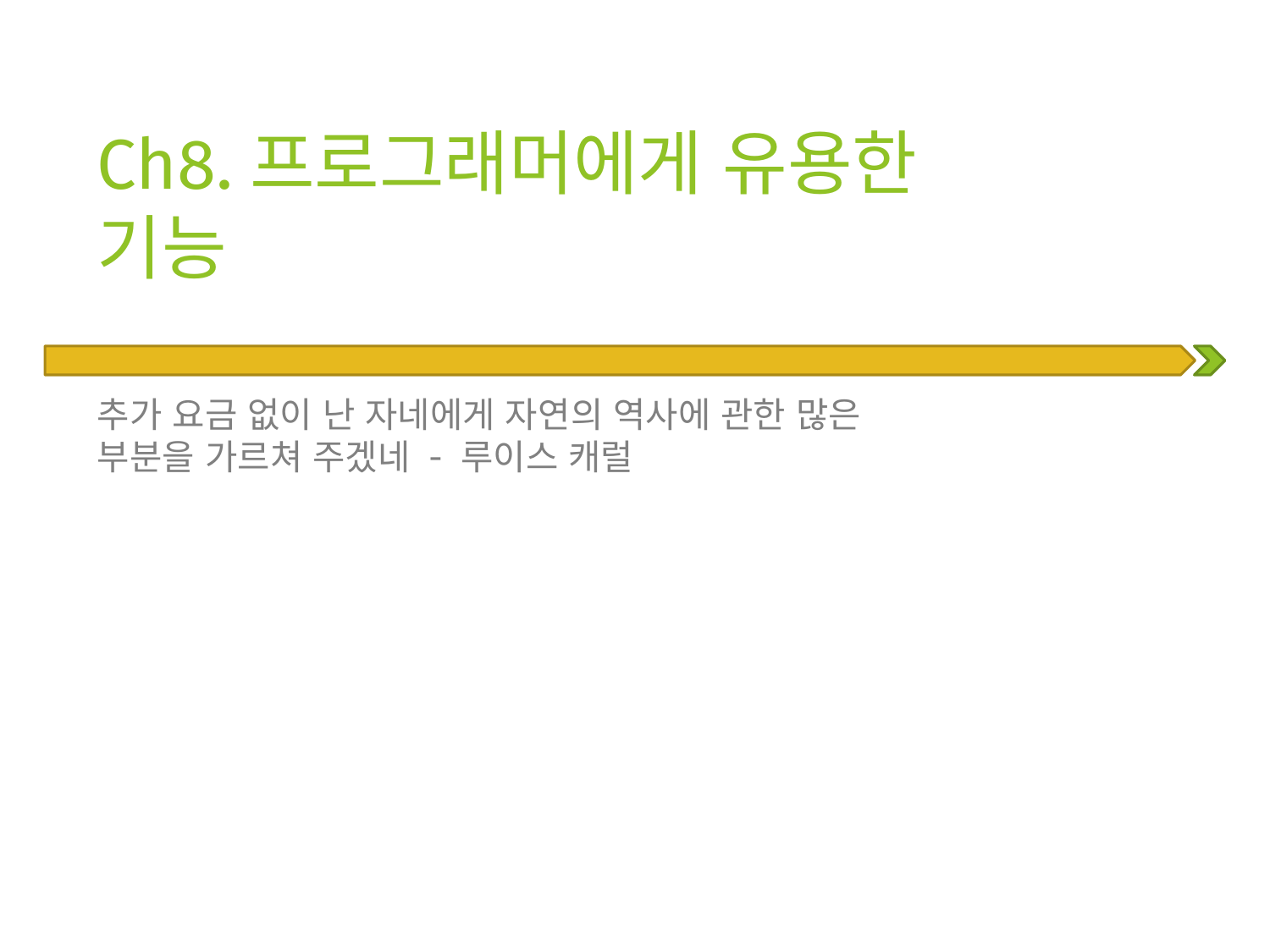

# Ch8.프로그래머에게 유용한 기능
추가 요금 없이 난 자네에게 자연의 역사에 관한 많은 부분을 가르쳐 주겠네 - 루이스 캐럴